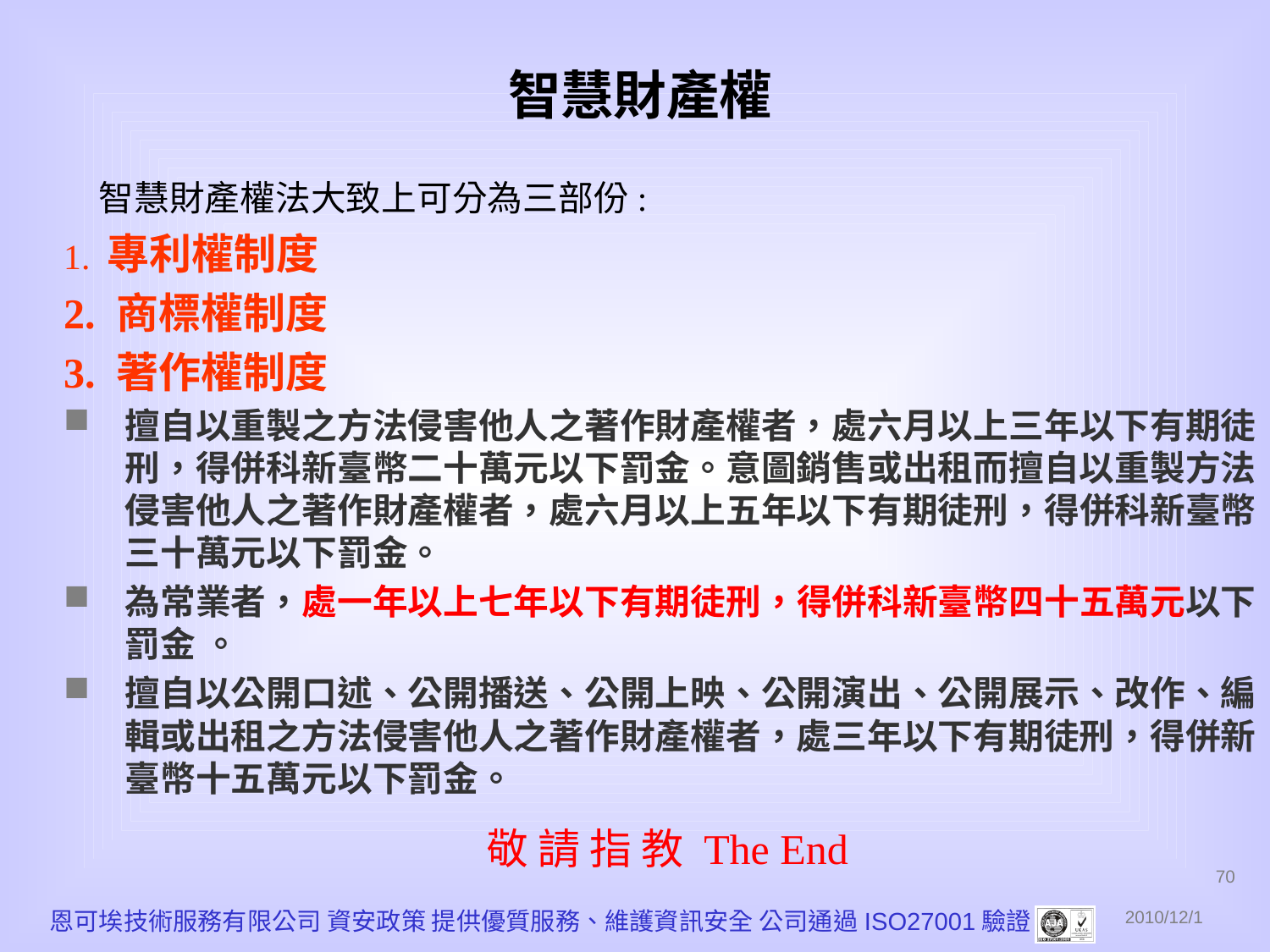

智慧財產權
　智慧財產權法大致上可分為三部份:
1. 專利權制度
2. 商標權制度
3. 著作權制度
擅自以重製之方法侵害他人之著作財產權者，處六月以上三年以下有期徒刑，得併科新臺幣二十萬元以下罰金。意圖銷售或出租而擅自以重製方法侵害他人之著作財產權者，處六月以上五年以下有期徒刑，得併科新臺幣三十萬元以下罰金。
為常業者，處一年以上七年以下有期徒刑，得併科新臺幣四十五萬元以下罰金 。
擅自以公開口述、公開播送、公開上映、公開演出、公開展示、改作、編輯或出租之方法侵害他人之著作財產權者，處三年以下有期徒刑，得併新臺幣十五萬元以下罰金。

敬 請 指 教 The End
70
恩可埃技術服務有限公司 資安政策 提供優質服務、維護資訊安全 公司通過ISO27001驗證
2010/12/1